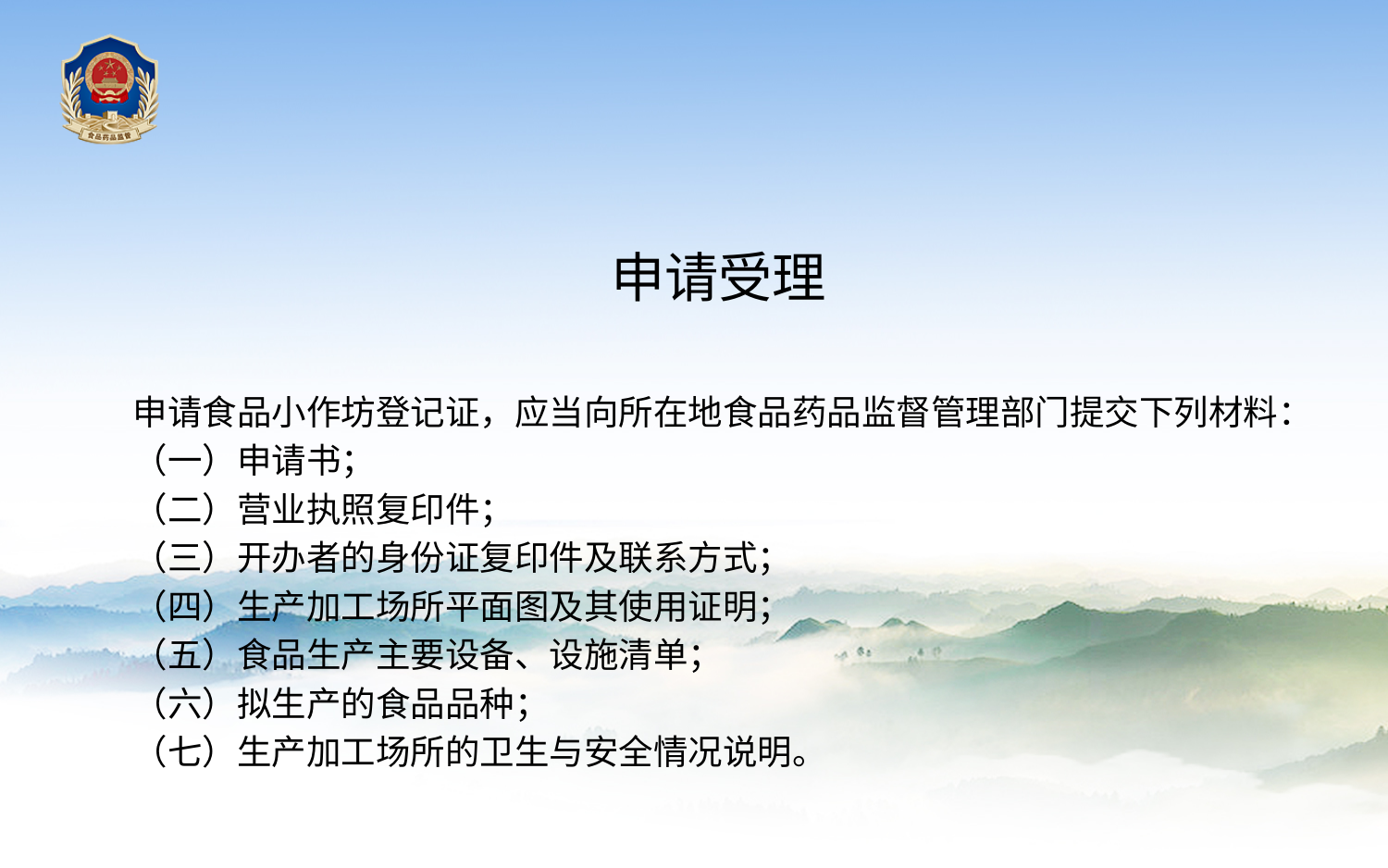

申请受理

申请食品小作坊登记证，应当向所在地食品药品监督管理部门提交下列材料：
（一）申请书；
（二）营业执照复印件；
（三）开办者的身份证复印件及联系方式；
（四）生产加工场所平面图及其使用证明；
（五）食品生产主要设备、设施清单；
（六）拟生产的食品品种；
（七）生产加工场所的卫生与安全情况说明。